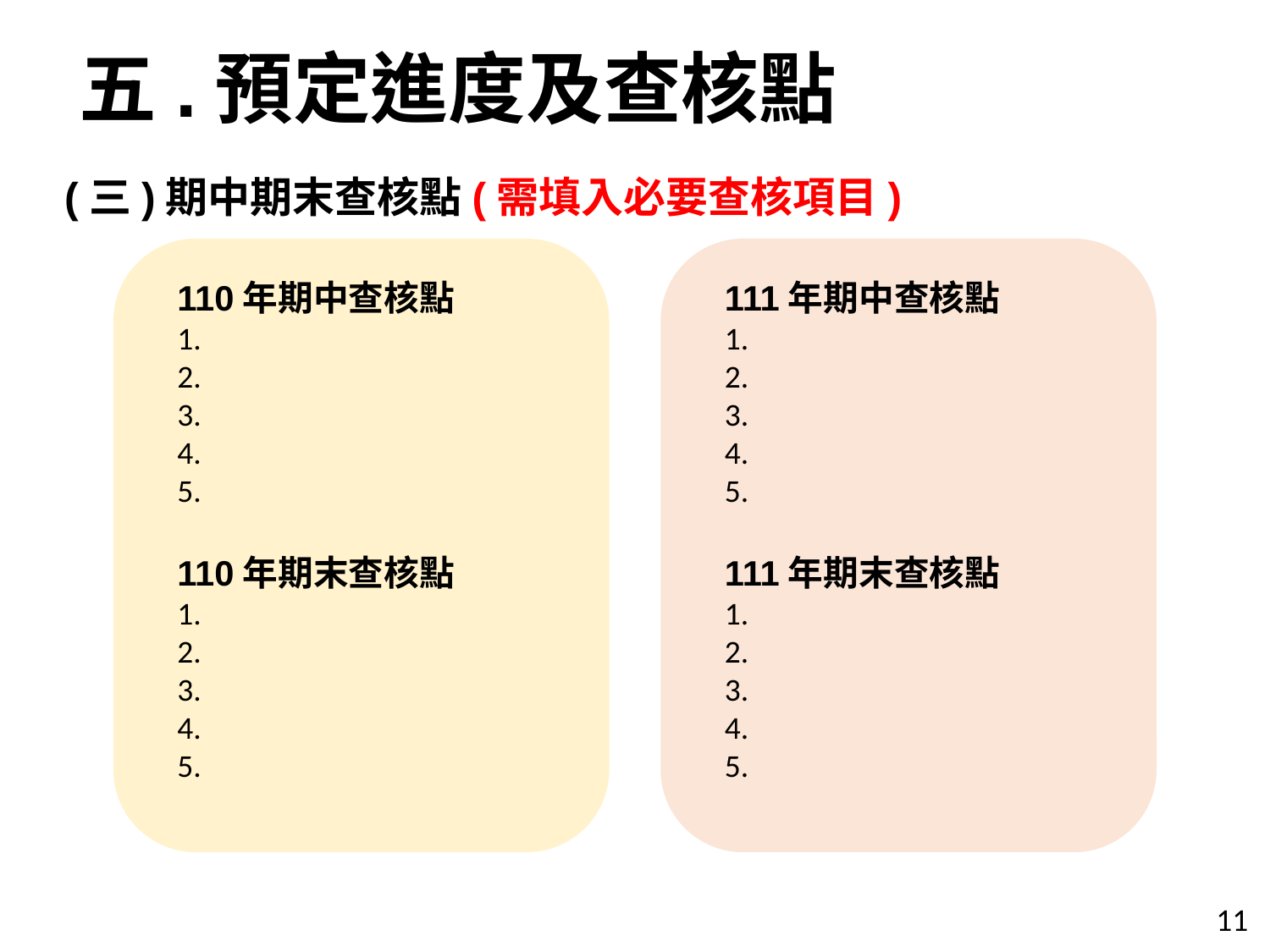

五.預定進度及查核點
(三)期中期末查核點(需填入必要查核項目)

110年期中查核點
1.
2.
3.
4.
5.

110年期末查核點
1.
2.
3.
4.
5.
111年期中查核點
1.
2.
3.
4.
5.

111年期末查核點
1.
2.
3.
4.
5.
11